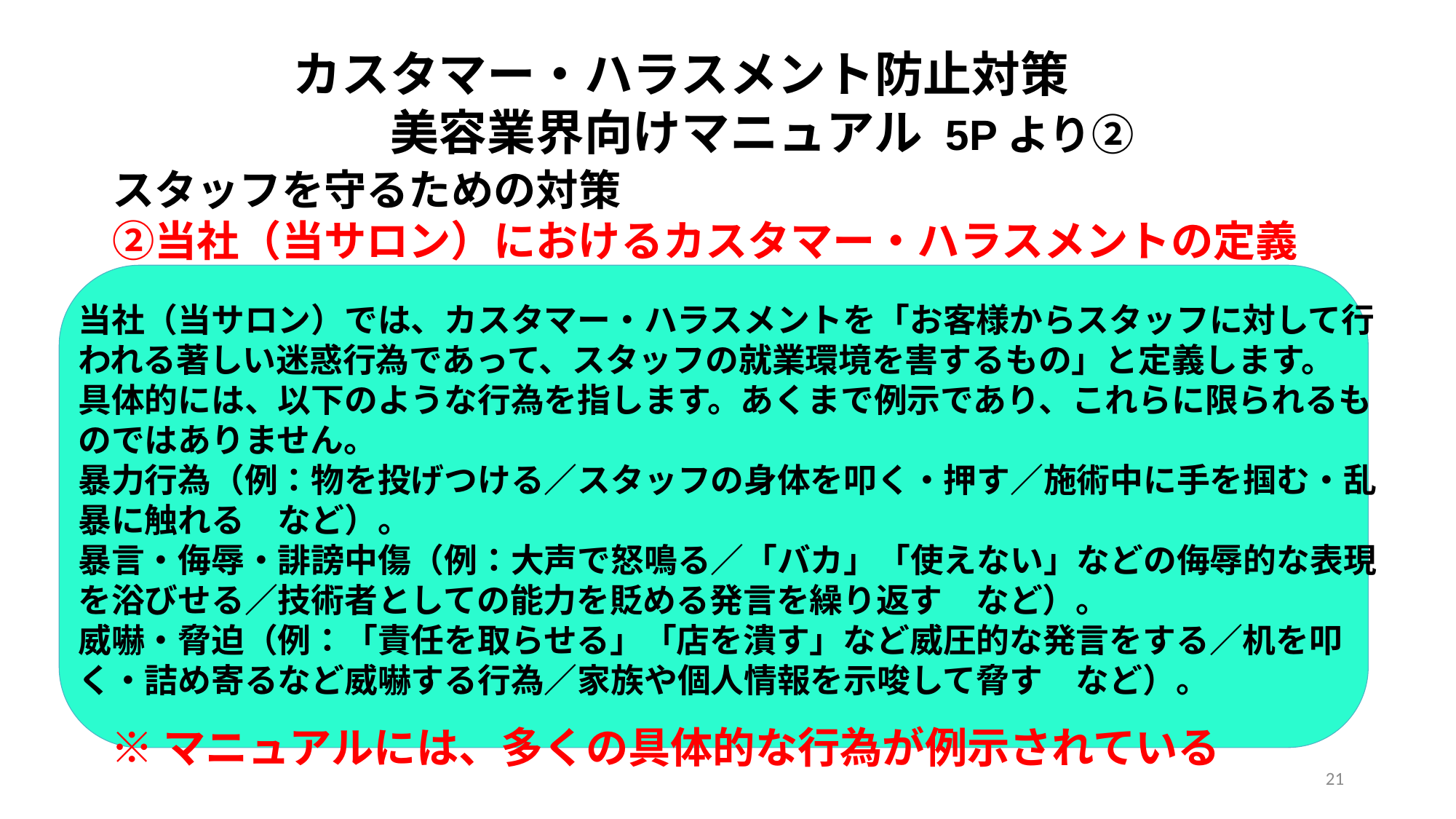

カスタマー・ハラスメント防止対策
　　美容業界向けマニュアル 5Pより②
　スタッフを守るための対策
　②当社（当サロン）におけるカスタマー・ハラスメントの定義
#

当社（当サロン）では、カスタマー・ハラスメントを「お客様からスタッフに対して行われる著しい迷惑行為であって、スタッフの就業環境を害するもの」と定義します。
具体的には、以下のような行為を指します。あくまで例示であり、これらに限られるものではありません。
暴力行為（例：物を投げつける／スタッフの身体を叩く・押す／施術中に手を掴む・乱暴に触れる　など）。
暴言・侮辱・誹謗中傷（例：大声で怒鳴る／「バカ」「使えない」などの侮辱的な表現を浴びせる／技術者としての能力を貶める発言を繰り返す　など）。
威嚇・脅迫（例：「責任を取らせる」「店を潰す」など威圧的な発言をする／机を叩く・詰め寄るなど威嚇する行為／家族や個人情報を示唆して脅す　など）。
※マニュアルには、多くの具体的な行為が例示されている
21